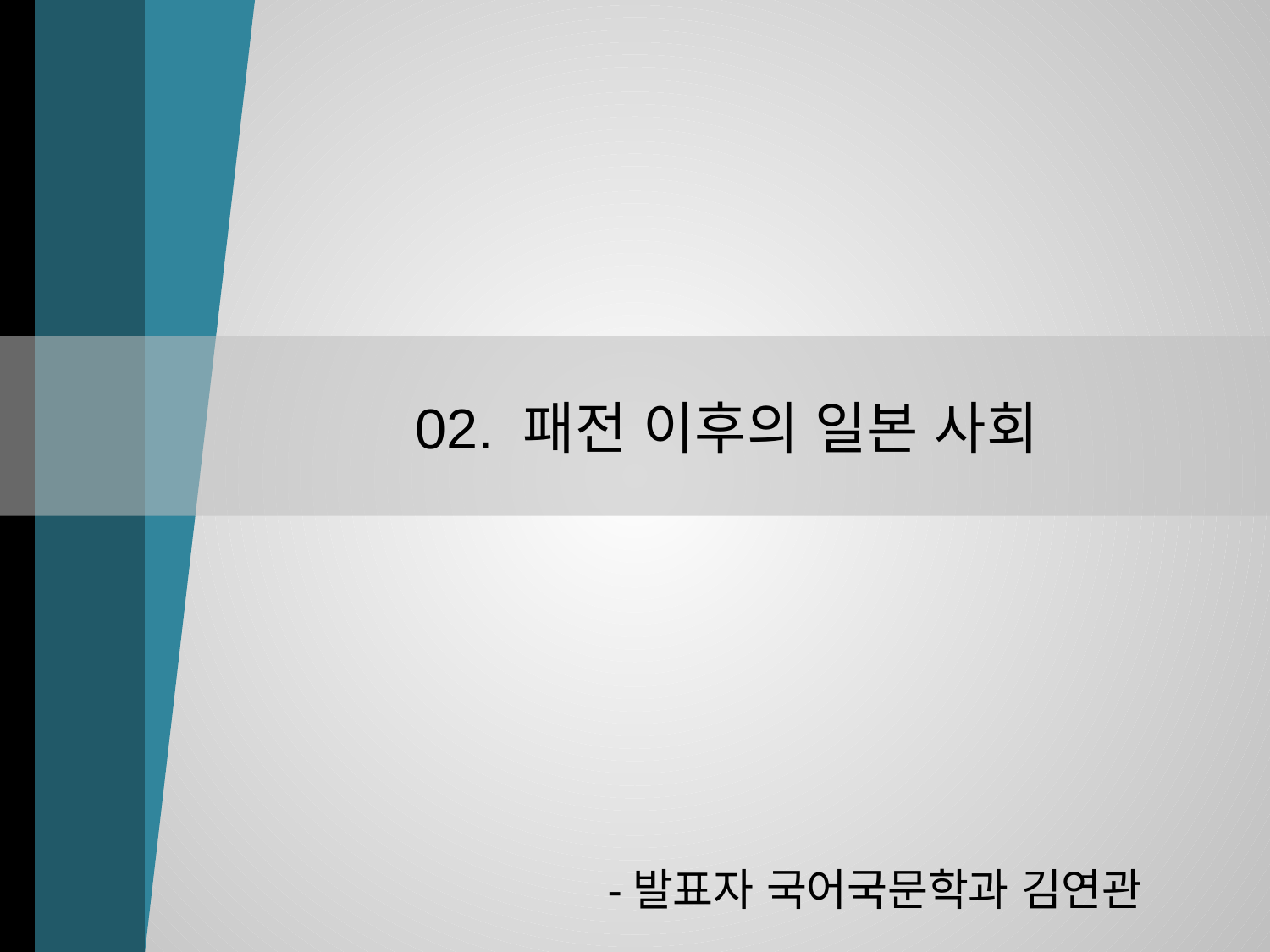

02. 패전 이후의 일본 사회
-발표자 국어국문학과 김연관